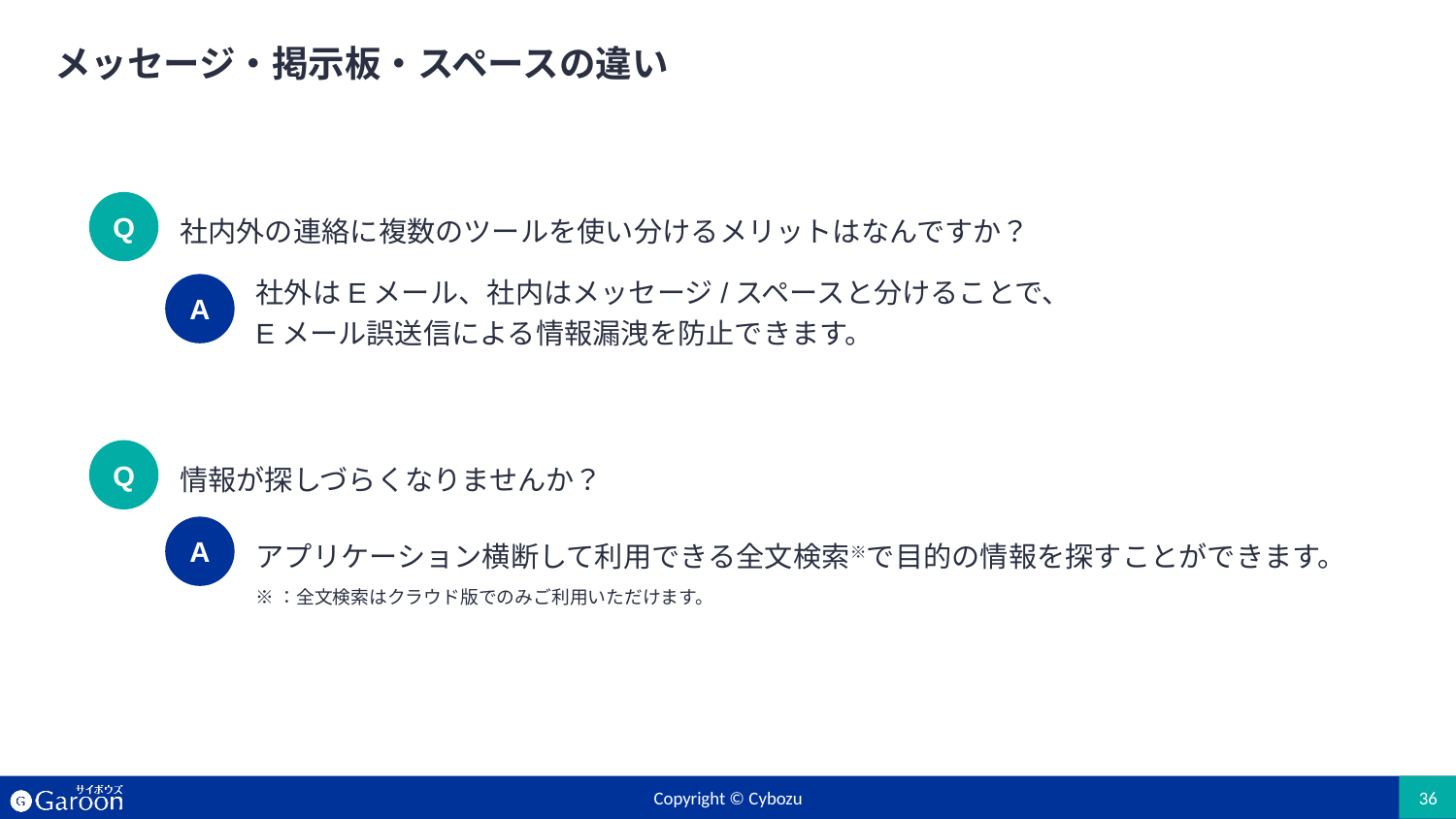

# メッセージ・掲示板・スペースの違い
Q
社内外の連絡に複数のツールを使い分けるメリットはなんですか？
社外はEメール、社内はメッセージ/スペースと分けることで、
Eメール誤送信による情報漏洩を防止できます。
A
Q
情報が探しづらくなりませんか？
A
アプリケーション横断して利用できる全文検索※で目的の情報を探すことができます。
※：全文検索はクラウド版でのみご利用いただけます。